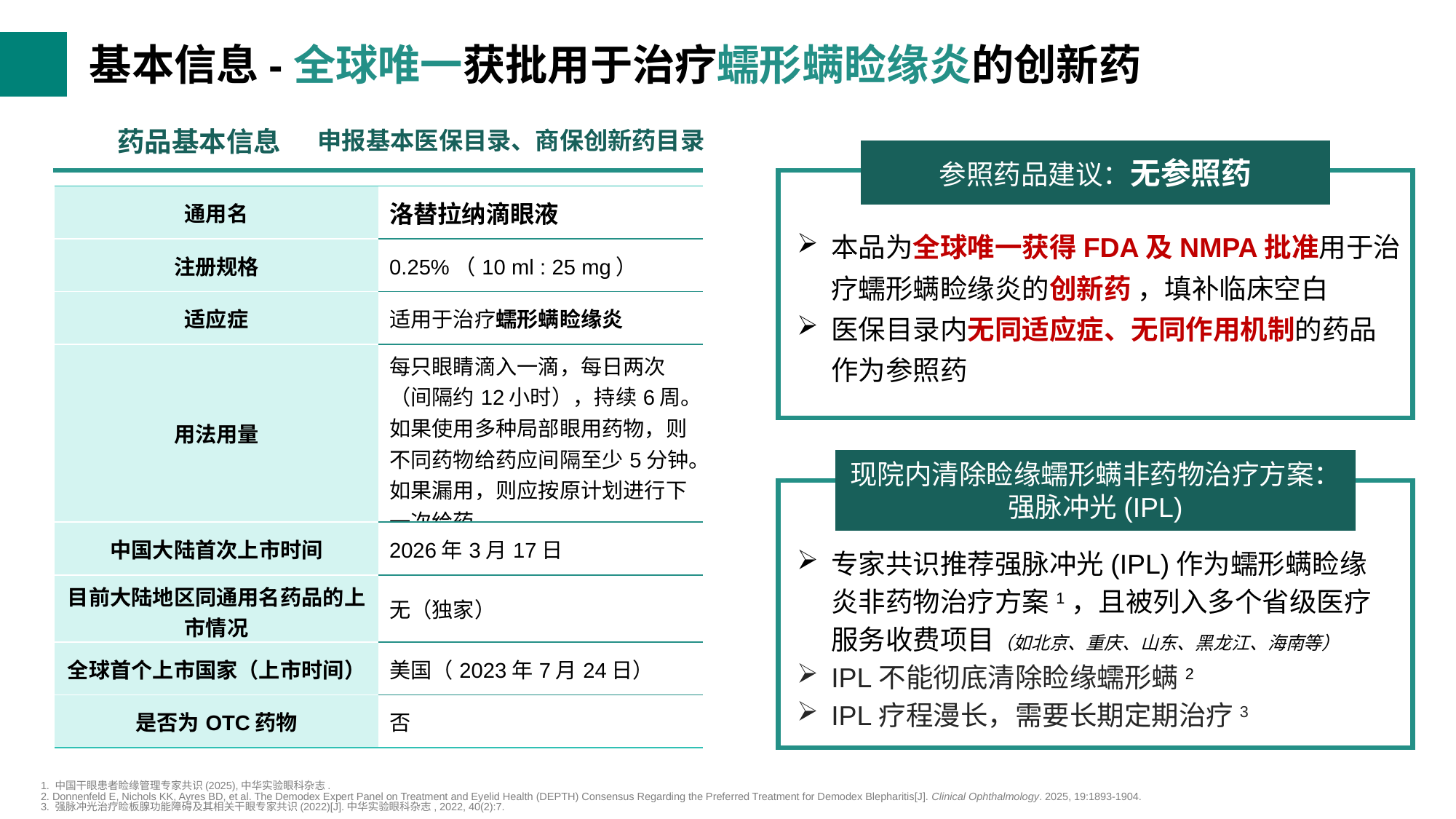

基本信息-全球唯一获批用于治疗蠕形螨睑缘炎的创新药
药品基本信息
申报基本医保目录、商保创新药目录
参照药品建议：无参照药

| 通用名 | 洛替拉纳滴眼液 |
| --- | --- |
| 注册规格 | 0.25%（10 ml : 25 mg） |
| 适应症 | 适用于治疗蠕形螨睑缘炎 |
| 用法用量 | 每只眼睛滴入一滴，每日两次（间隔约12小时），持续6周。如果使用多种局部眼用药物，则不同药物给药应间隔至少5分钟。如果漏用，则应按原计划进行下一次给药 |
| 中国大陆首次上市时间 | 2026年3月17日 |
| 目前大陆地区同通用名药品的上市情况 | 无（独家） |
| 全球首个上市国家（上市时间） | 美国（2023年7月24日） |
| 是否为OTC药物 | 否 |
本品为全球唯一获得FDA及NMPA批准用于治疗蠕形螨睑缘炎的创新药 ，填补临床空白
医保目录内无同适应症、无同作用机制的药品作为参照药
现院内清除睑缘蠕形螨非药物治疗方案：
强脉冲光(IPL)

专家共识推荐强脉冲光(IPL)作为蠕形螨睑缘炎非药物治疗方案1，且被列入多个省级医疗服务收费项目（如北京、重庆、山东、黑龙江、海南等）
IPL不能彻底清除睑缘蠕形螨2
IPL疗程漫长，需要长期定期治疗3

1. 中国干眼患者睑缘管理专家共识(2025),中华实验眼科杂志.
2. Donnenfeld E, Nichols KK, Ayres BD, et al. The Demodex Expert Panel on Treatment and Eyelid Health (DEPTH) Consensus Regarding the Preferred Treatment for Demodex Blepharitis[J]. Clinical Ophthalmology. 2025, 19:1893-1904.
3. 强脉冲光治疗睑板腺功能障碍及其相关干眼专家共识(2022)[J].中华实验眼科杂志, 2022, 40(2):7.